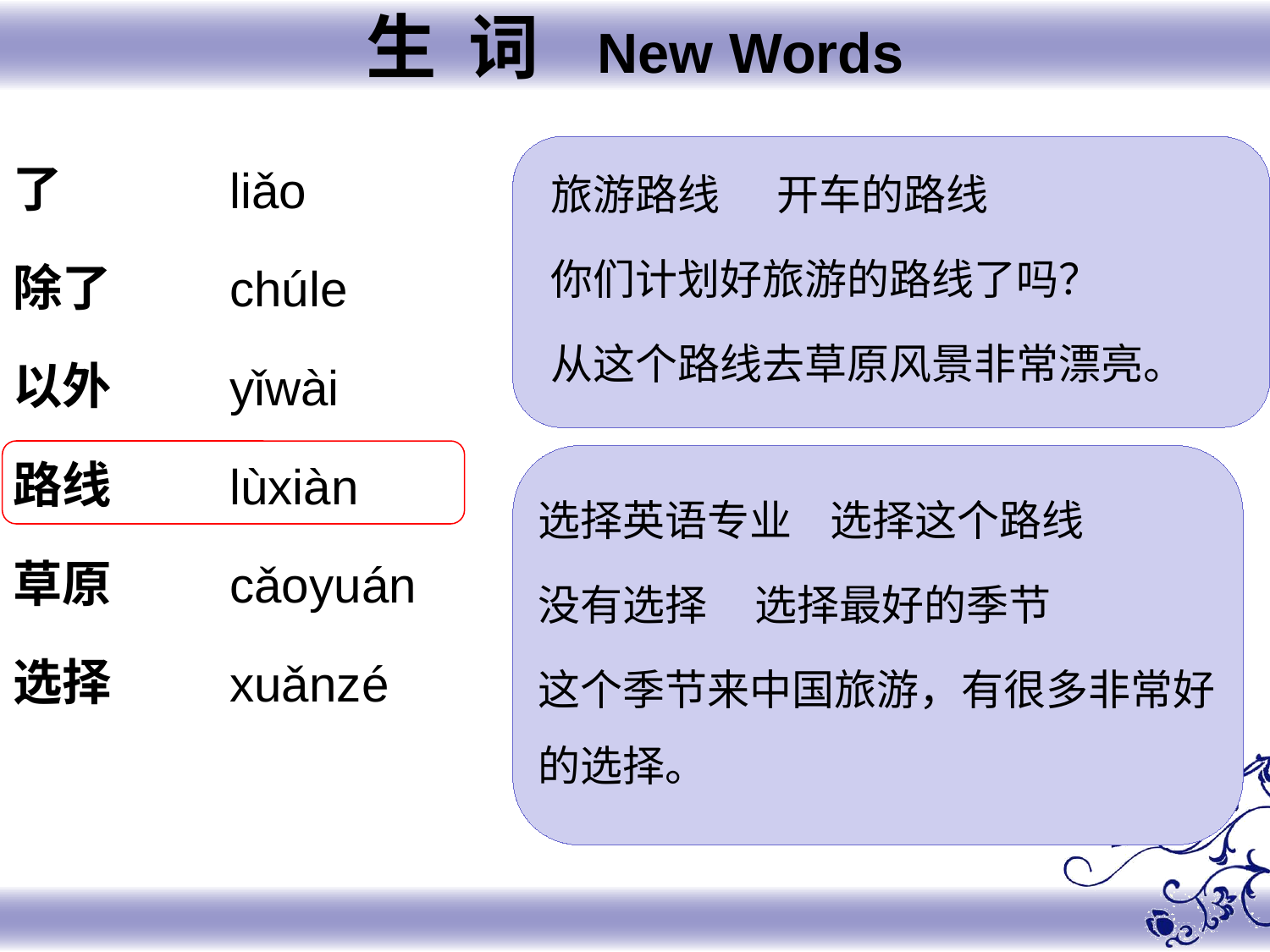

生  词   New Words
了
除了
以外
路线
草原
选择
liǎo
chúle
yǐwài
lùxiàn
cǎoyuán
xuǎnzé

旅游路线      开车的路线
你们计划好旅游的路线了吗？
从这个路线去草原风景非常漂亮。

选择英语专业    选择这个路线
没有选择     选择最好的季节
这个季节来中国旅游，有很多非常好的选择。